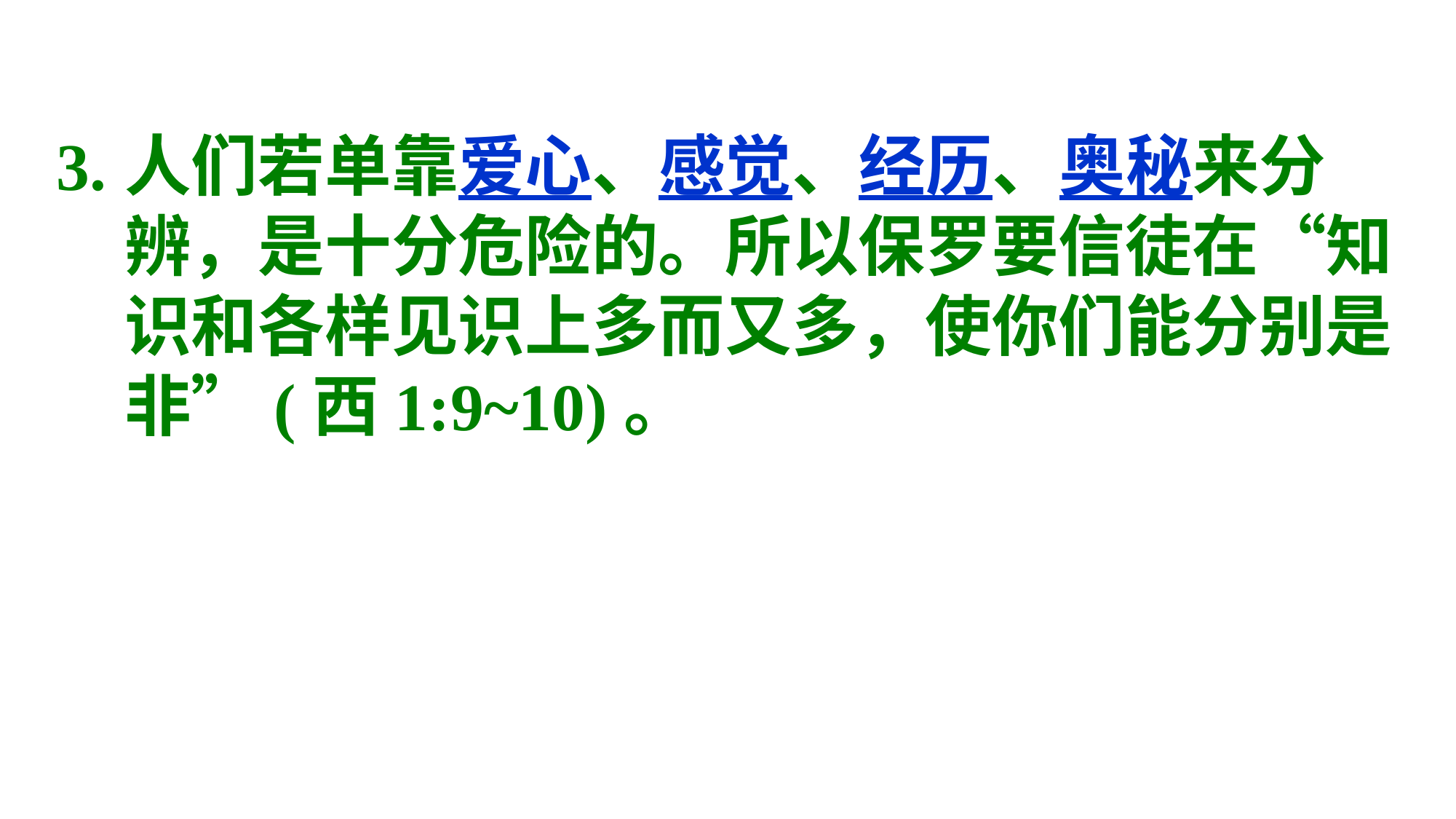

3.	人们若单靠爱心、感觉、经历、奥秘来分辨，是十分危险的。所以保罗要信徒在“知识和各样见识上多而又多，使你们能分别是非”(西1:9~10)。